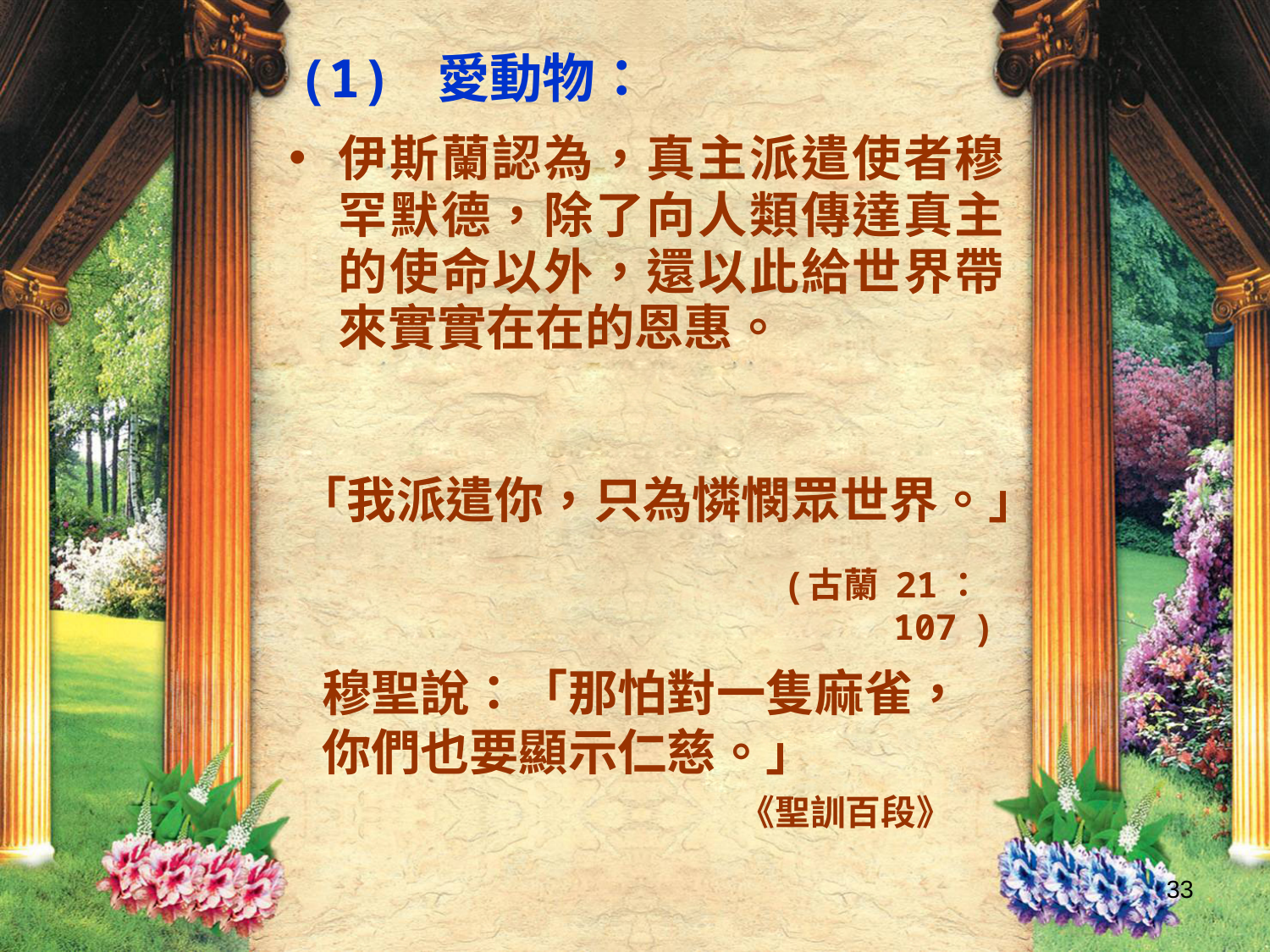

(1) 愛動物：
伊斯蘭認為，真主派遣使者穆罕默德，除了向人類傳達真主的使命以外，還以此給世界帶來實實在在的恩惠。
「我派遣你，只為憐憫眾世界。」
(古蘭 21：107 )
穆聖說：「那怕對一隻麻雀，你們也要顯示仁慈。」
《聖訓百段》
33